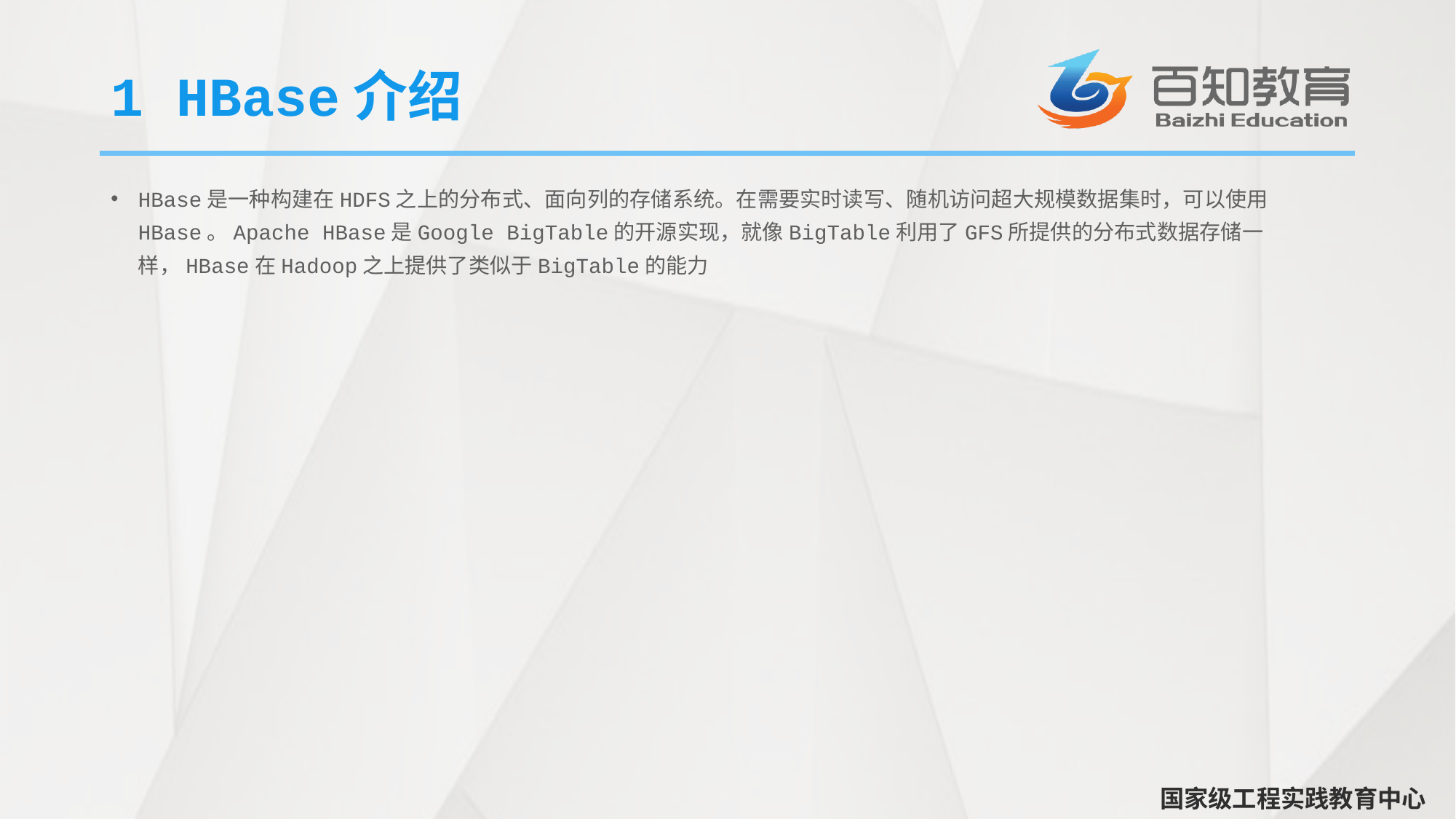

# 1 HBase介绍
HBase是一种构建在HDFS之上的分布式、面向列的存储系统。在需要实时读写、随机访问超大规模数据集时，可以使用HBase。Apache HBase是Google BigTable的开源实现，就像BigTable利用了GFS所提供的分布式数据存储一样，HBase在Hadoop之上提供了类似于BigTable的能力